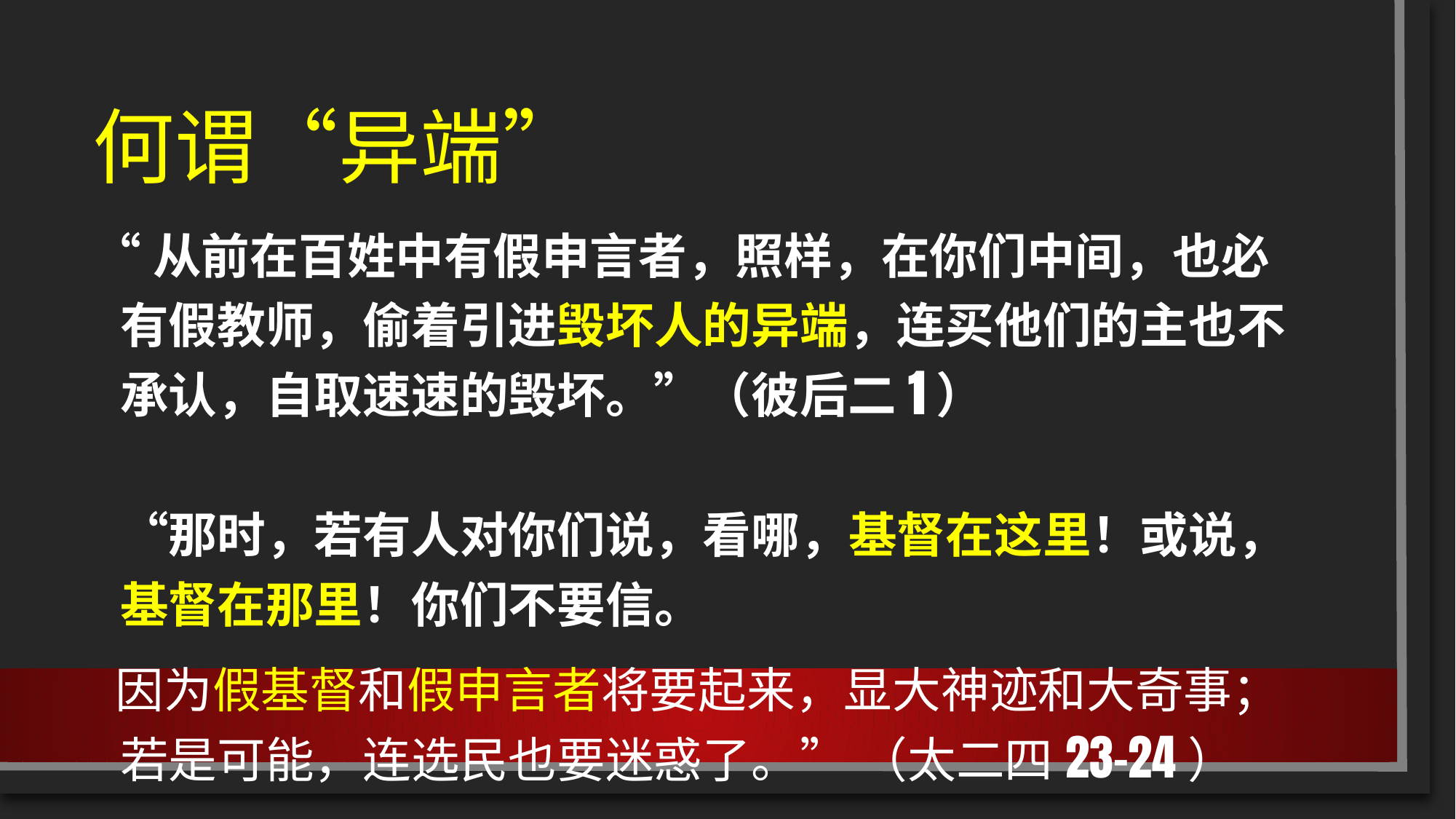

# 何谓“异端”
“从前在百姓中有假申言者，照样，在你们中间，也必有假教师，偷着引进毁坏人的异端，连买他们的主也不承认，自取速速的毁坏。”（彼后二1）
“那时，若有人对你们说，看哪，基督在这里！或说，基督在那里！你们不要信。
 因为假基督和假申言者将要起来，显大神迹和大奇事；若是可能，连选民也要迷惑了。” （太二四23-24）